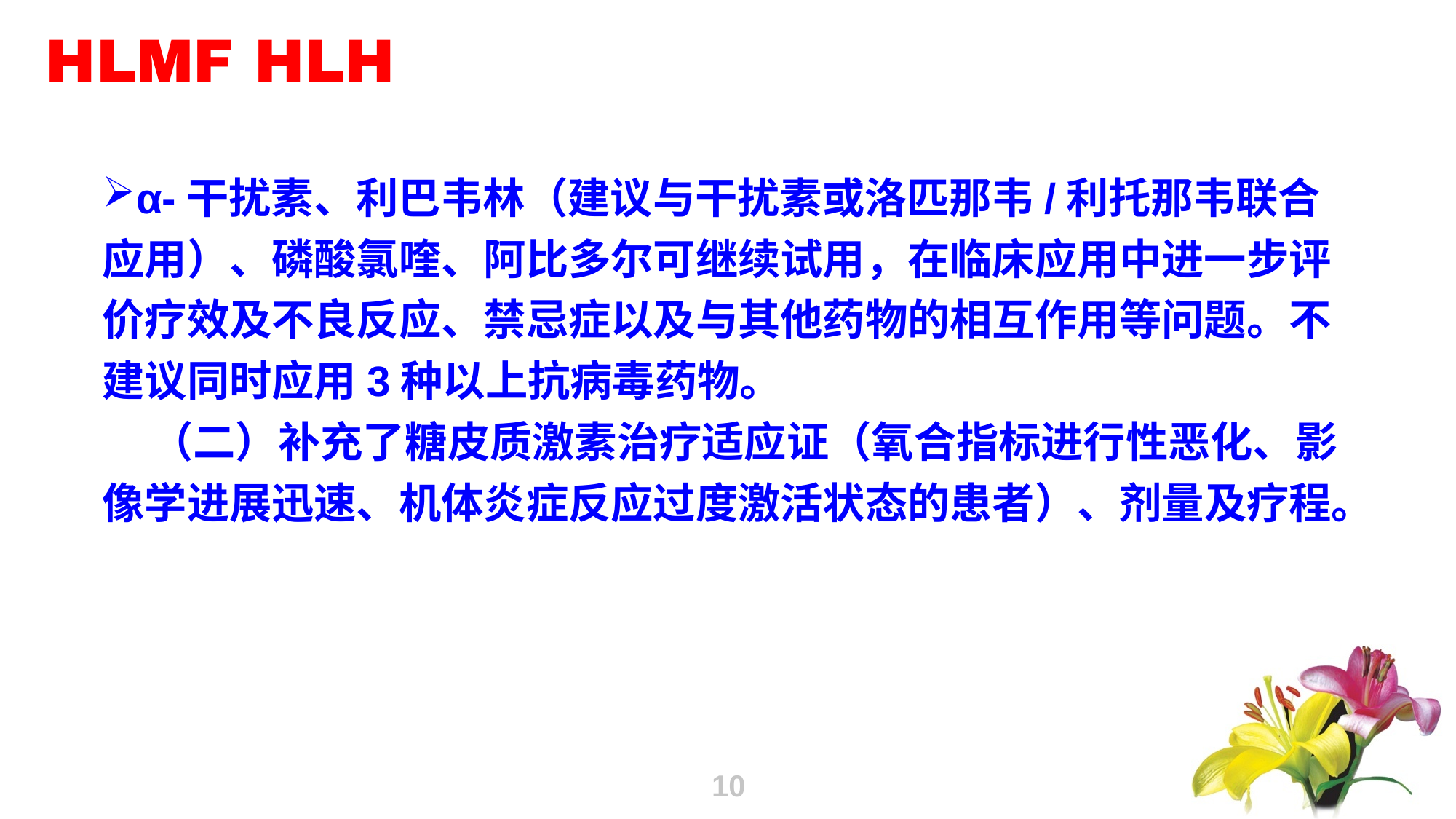

α-干扰素、利巴韦林（建议与干扰素或洛匹那韦/利托那韦联合
应用）、磷酸氯喹、阿比多尔可继续试用，在临床应用中进一步评
价疗效及不良反应、禁忌症以及与其他药物的相互作用等问题。不
建议同时应用3种以上抗病毒药物。
    （二）补充了糖皮质激素治疗适应证（氧合指标进行性恶化、影
像学进展迅速、机体炎症反应过度激活状态的患者）、剂量及疗程。

10